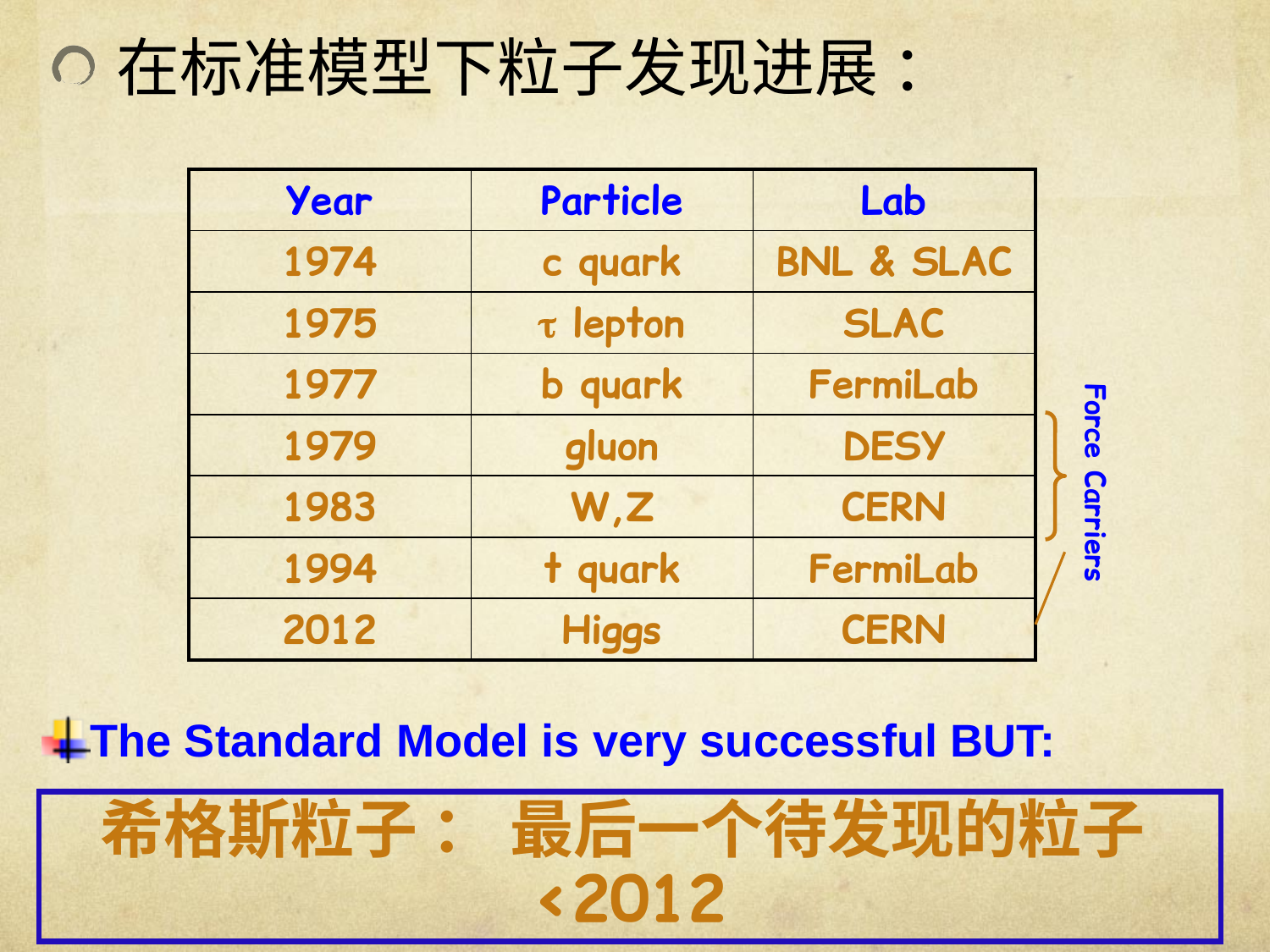

在标准模型下粒子发现进展 ：
| Year | Particle | Lab |
| --- | --- | --- |
| 1974 | c quark | BNL & SLAC |
| 1975 | τ lepton | SLAC |
| 1977 | b quark | FermiLab |
| 1979 | gluon | DESY |
| 1983 | W,Z | CERN |
| 1994 | t quark | FermiLab |
| 2012 | Higgs | CERN |

Force Carriers
The Standard Model is very successful BUT:

希格斯粒子 ： 最后一个待发现的粒子<2012